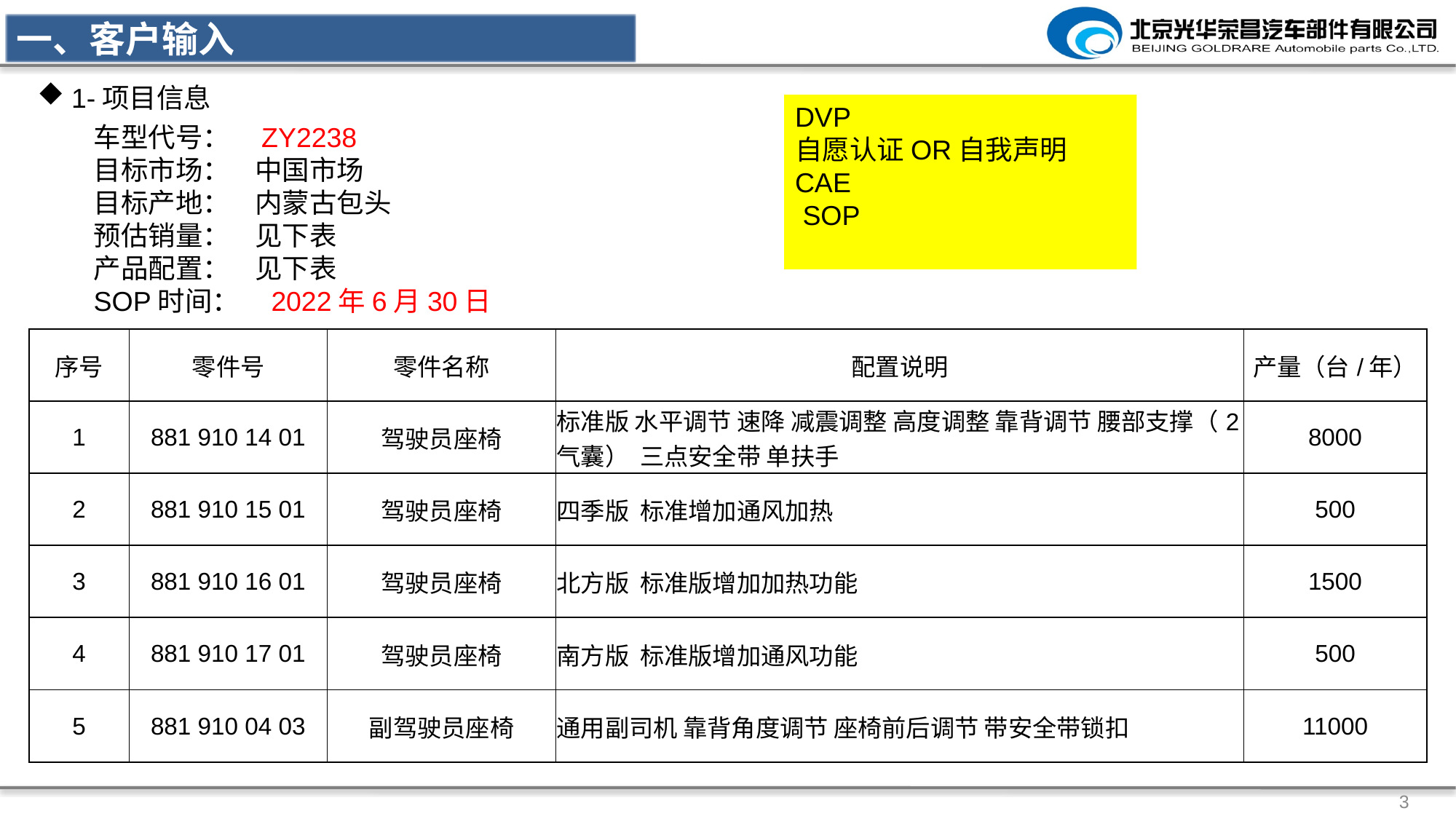

一、客户输入
1-项目信息
DVP
自愿认证OR自我声明
CAE
 SOP

车型代号：    ZY2238
目标市场：    中国市场
目标产地：    内蒙古包头
预估销量：    见下表
产品配置：    见下表
SOP时间：    2022年6月30日
| 序号 | 零件号 | 零件名称 | 配置说明 | 产量（台/年） |
| --- | --- | --- | --- | --- |
| 1 | 881 910 14 01 | 驾驶员座椅 | 标准版 水平调节 速降 减震调整 高度调整 靠背调节 腰部支撑（2气囊） 三点安全带 单扶手 | 8000 |
| 2 | 881 910 15 01 | 驾驶员座椅 | 四季版 标准增加通风加热 | 500 |
| 3 | 881 910 16 01 | 驾驶员座椅 | 北方版 标准版增加加热功能 | 1500 |
| 4 | 881 910 17 01 | 驾驶员座椅 | 南方版 标准版增加通风功能 | 500 |
| 5 | 881 910 04 03 | 副驾驶员座椅 | 通用副司机 靠背角度调节 座椅前后调节 带安全带锁扣 | 11000 |